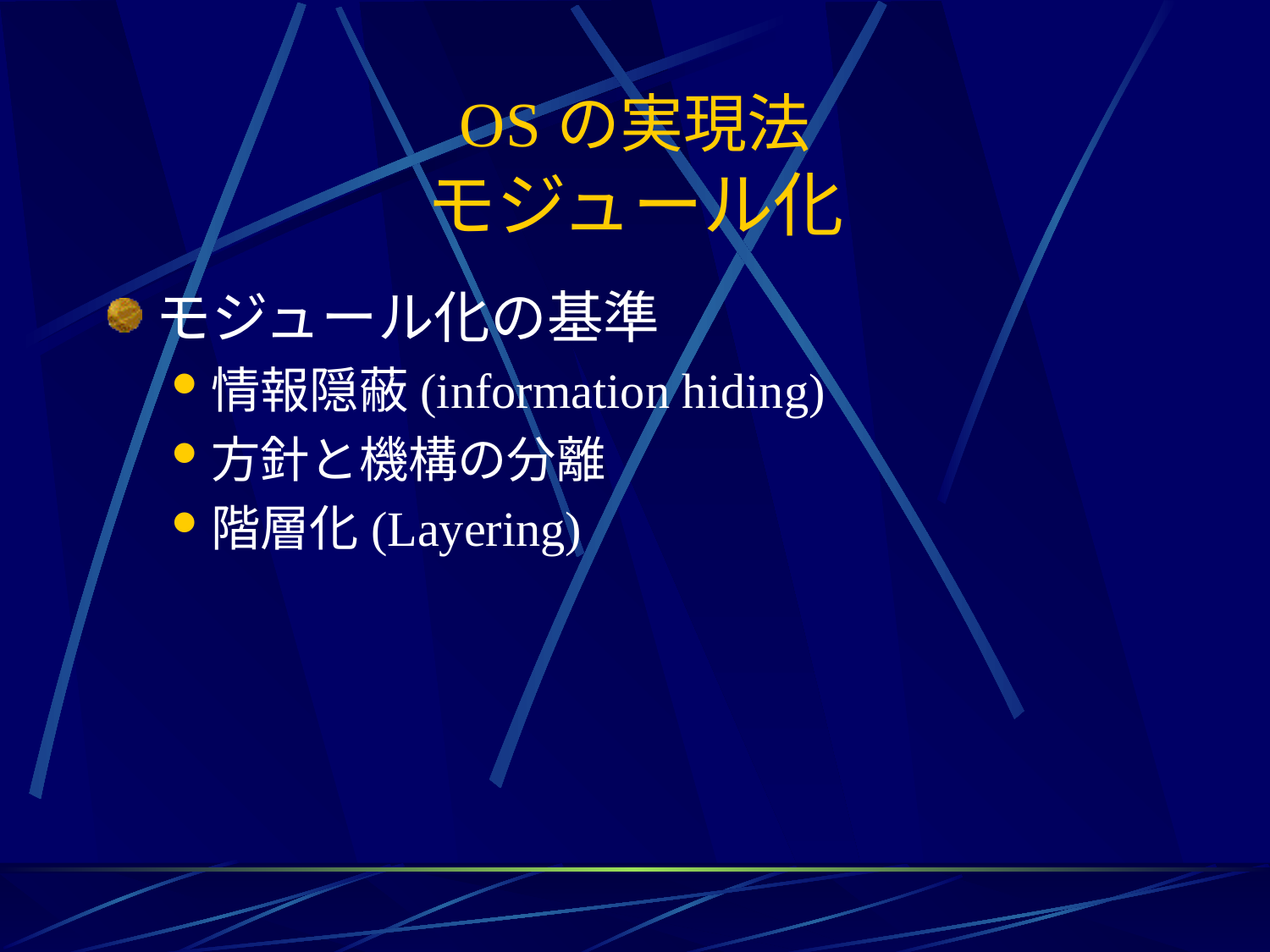

# OSの実現法 モジュール化
モジュール化の基準
情報隠蔽(information hiding)
方針と機構の分離
階層化(Layering)